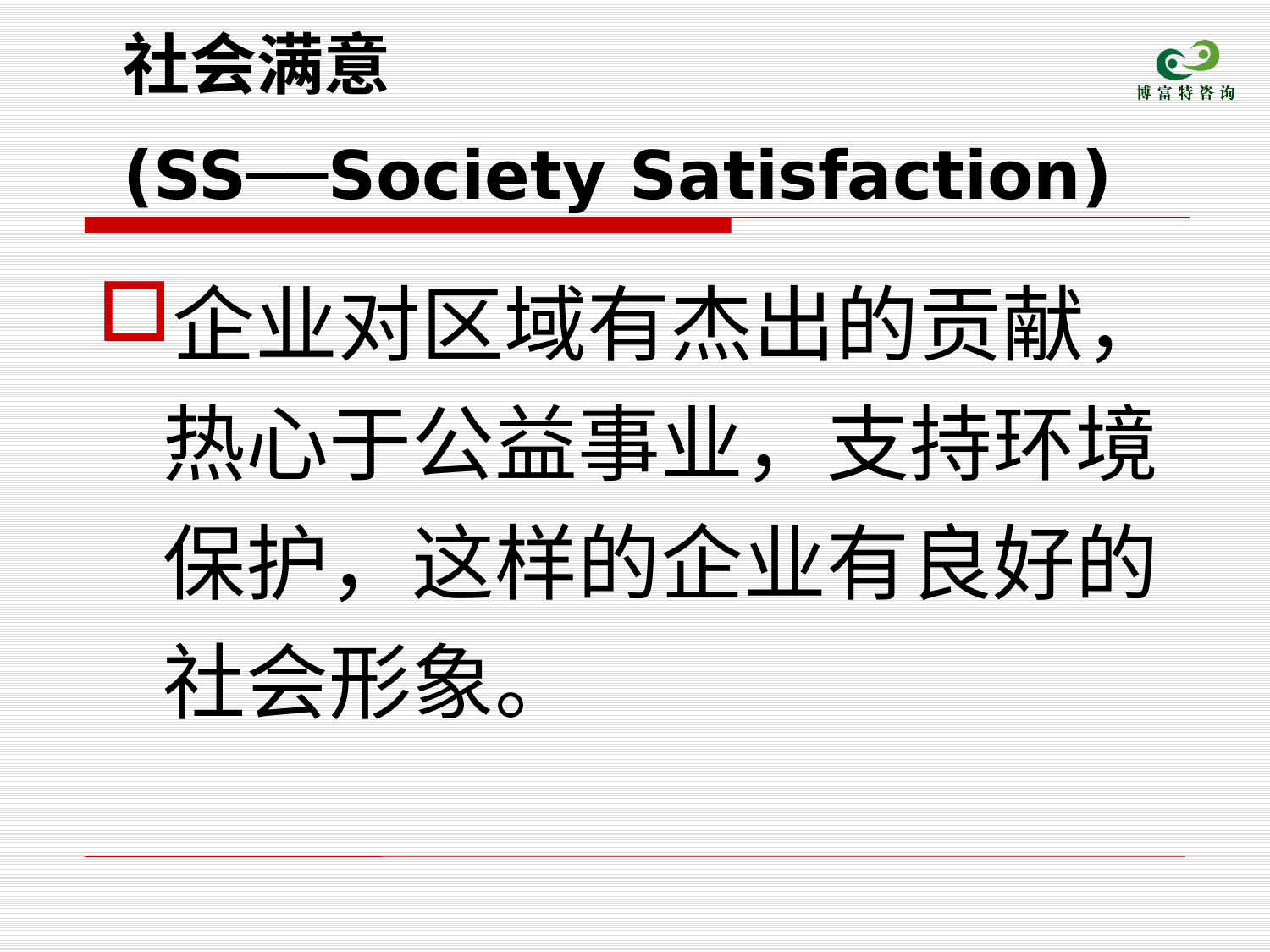

社会满意
(SS──Society Satisfaction)

企业对区域有杰出的贡献，热心于公益事业，支持环境保护，这样的企业有良好的社会形象。
65